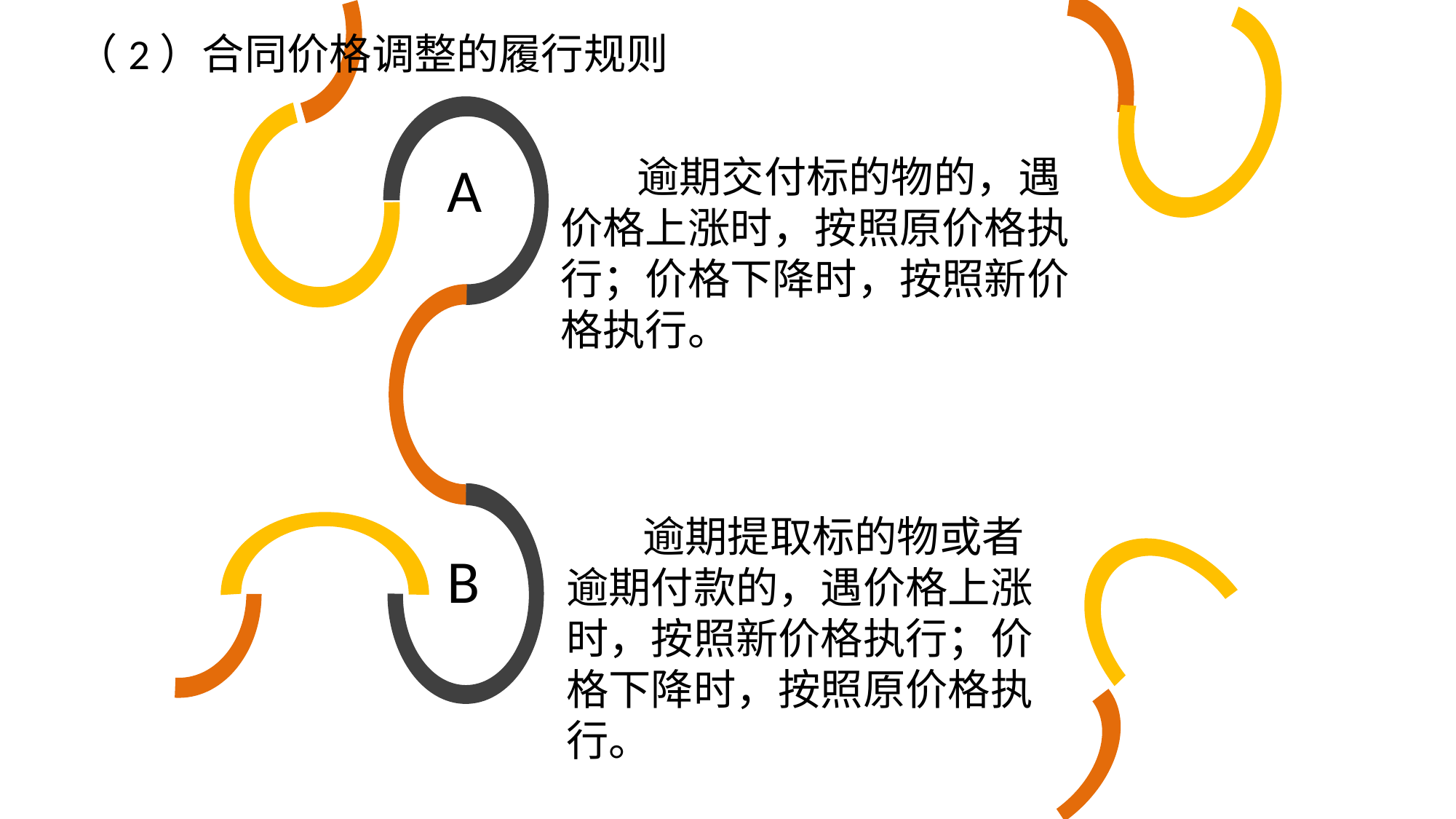

（2）合同价格调整的履行规则

       逾期交付标的物的，遇价格上涨时，按照原价格执行；价格下降时，按照新价格执行。
A

       逾期提取标的物或者逾期付款的，遇价格上涨时，按照新价格执行；价格下降时，按照原价格执行。

B